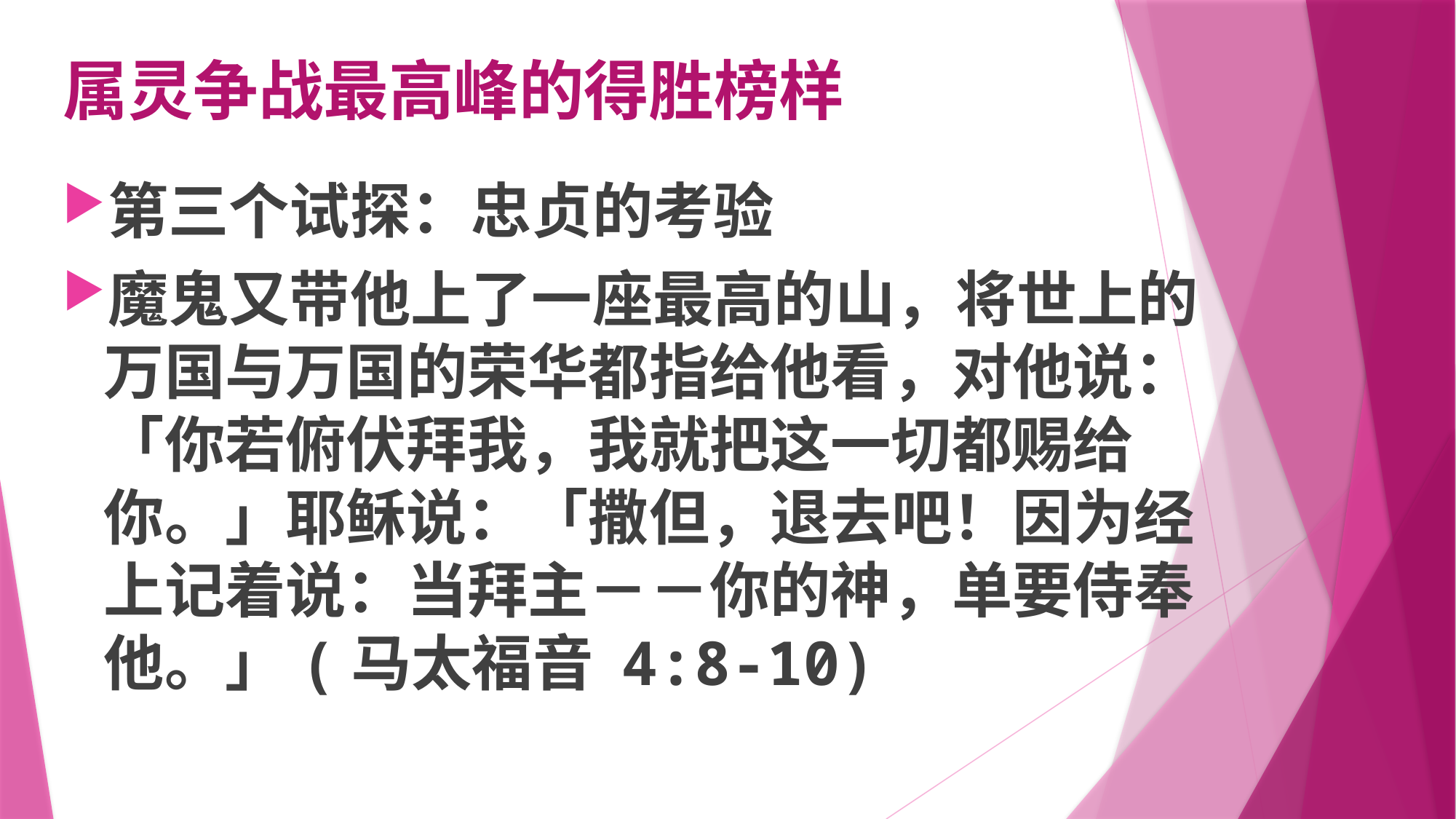

# 属灵争战最高峰的得胜榜样
第三个试探：忠贞的考验
魔鬼又带他上了一座最高的山，将世上的万国与万国的荣华都指给他看，对他说：「你若俯伏拜我，我就把这一切都赐给你。」耶稣说：「撒但，退去吧！因为经上记着说：当拜主－－你的神，单要侍奉他。」(马太福音 4:8-10)